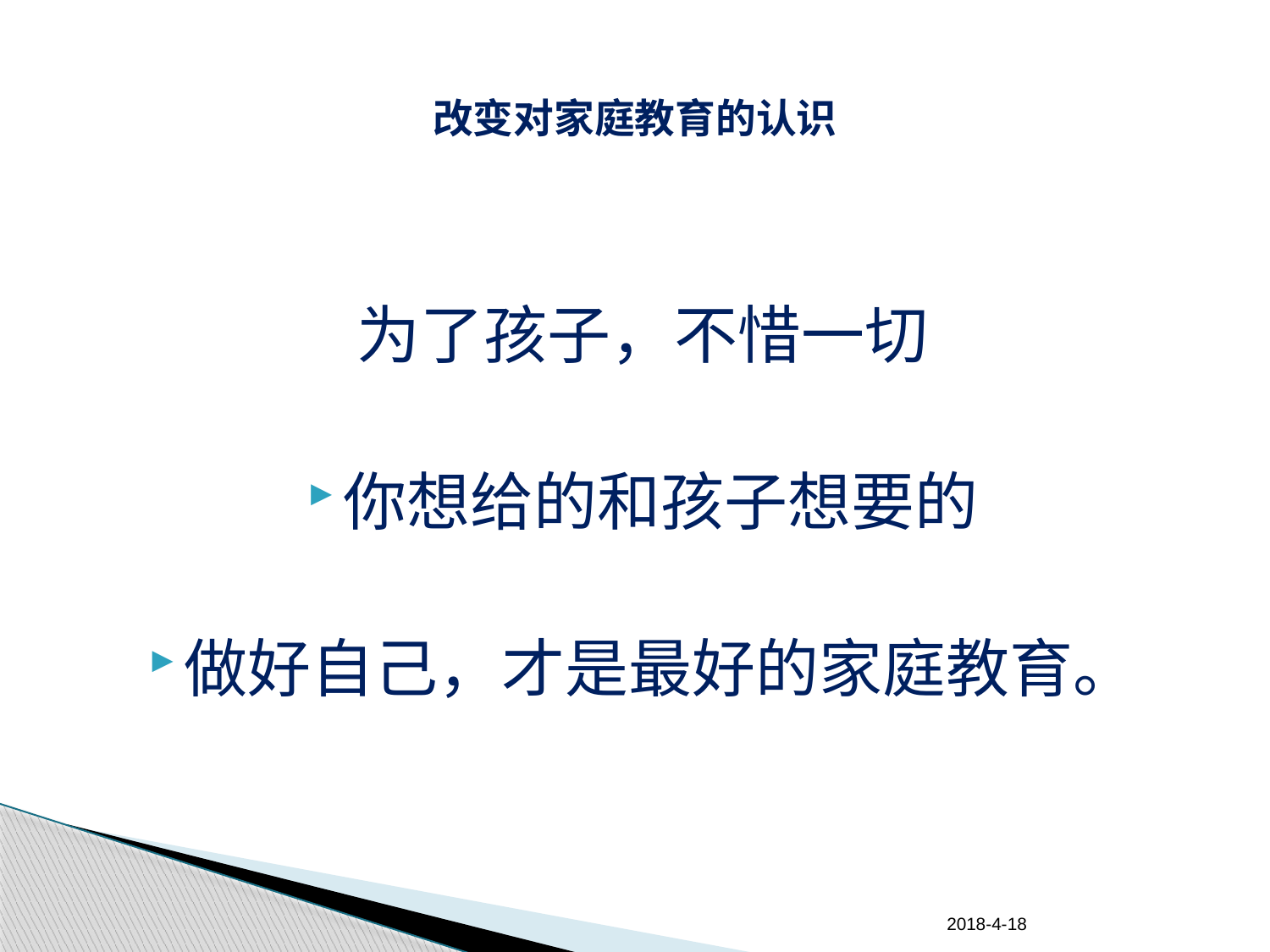

# 改变对家庭教育的认识

为了孩子，不惜一切

你想给的和孩子想要的

做好自己，才是最好的家庭教育。

2018-4-18